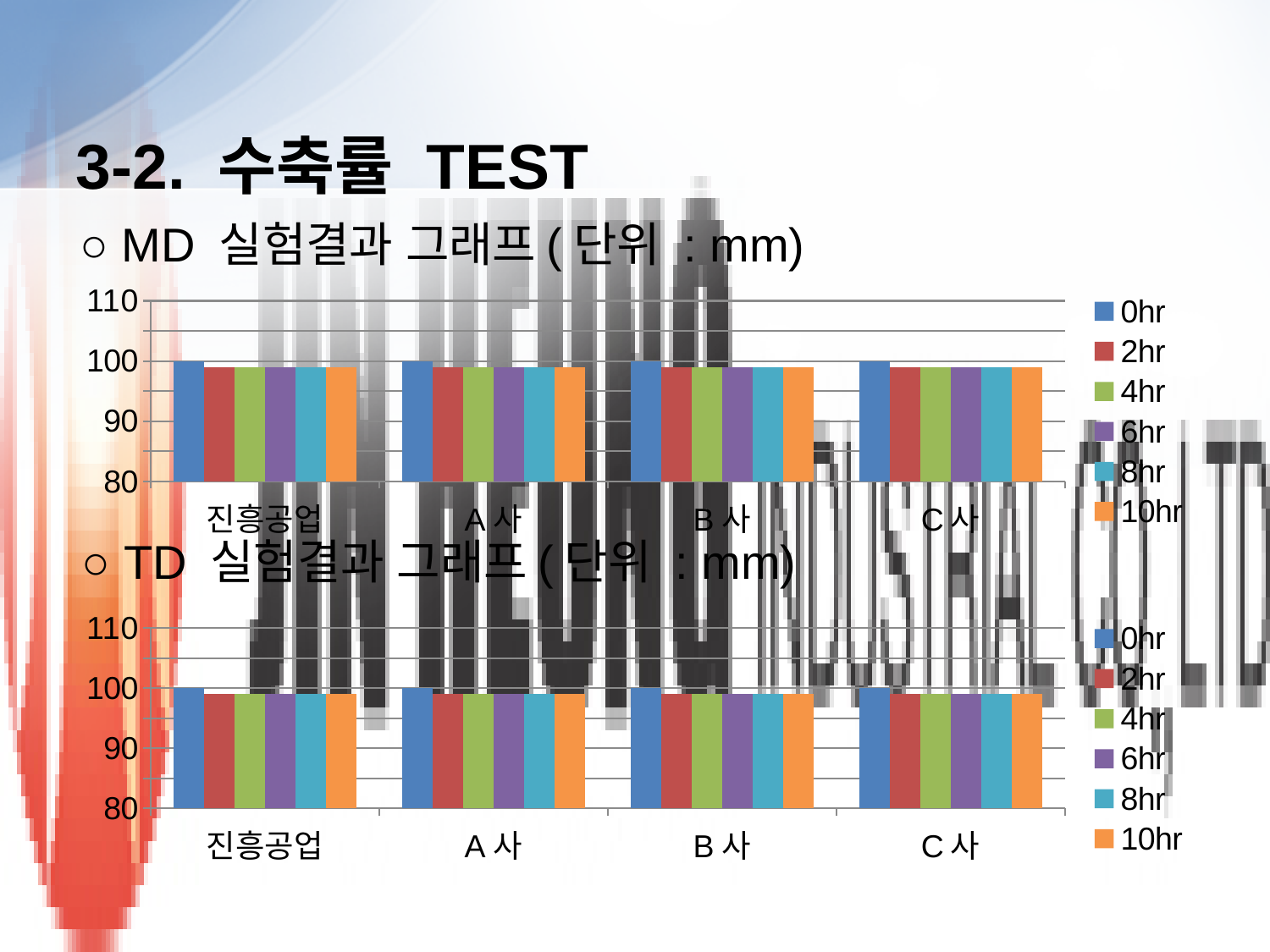

# 3-2. 수축률 TEST
○ MD 실험결과 그래프(단위 : mm)

### Chart

| Category | 0hr | 2hr | 4hr | 6hr | 8hr | 10hr |
|---|---|---|---|---|---|---|
| 진흥공업 | 100.0 | 99.0 | 99.0 | 99.0 | 99.0 | 99.0 |
| A사 | 100.0 | 99.0 | 99.0 | 99.0 | 99.0 | 99.0 |
| B사 | 100.0 | 99.0 | 99.0 | 99.0 | 99.0 | 99.0 |
| C사 | 100.0 | 99.0 | 99.0 | 99.0 | 99.0 | 99.0 |
○ TD 실험결과 그래프(단위 : mm)

### Chart

| Category | 0hr | 2hr | 4hr | 6hr | 8hr | 10hr |
|---|---|---|---|---|---|---|
| 진흥공업 | 100.0 | 99.0 | 99.0 | 99.0 | 99.0 | 99.0 |
| A사 | 100.0 | 99.0 | 99.0 | 99.0 | 99.0 | 99.0 |
| B사 | 100.0 | 99.0 | 99.0 | 99.0 | 99.0 | 99.0 |
| C사 | 100.0 | 99.0 | 99.0 | 99.0 | 99.0 | 99.0 |